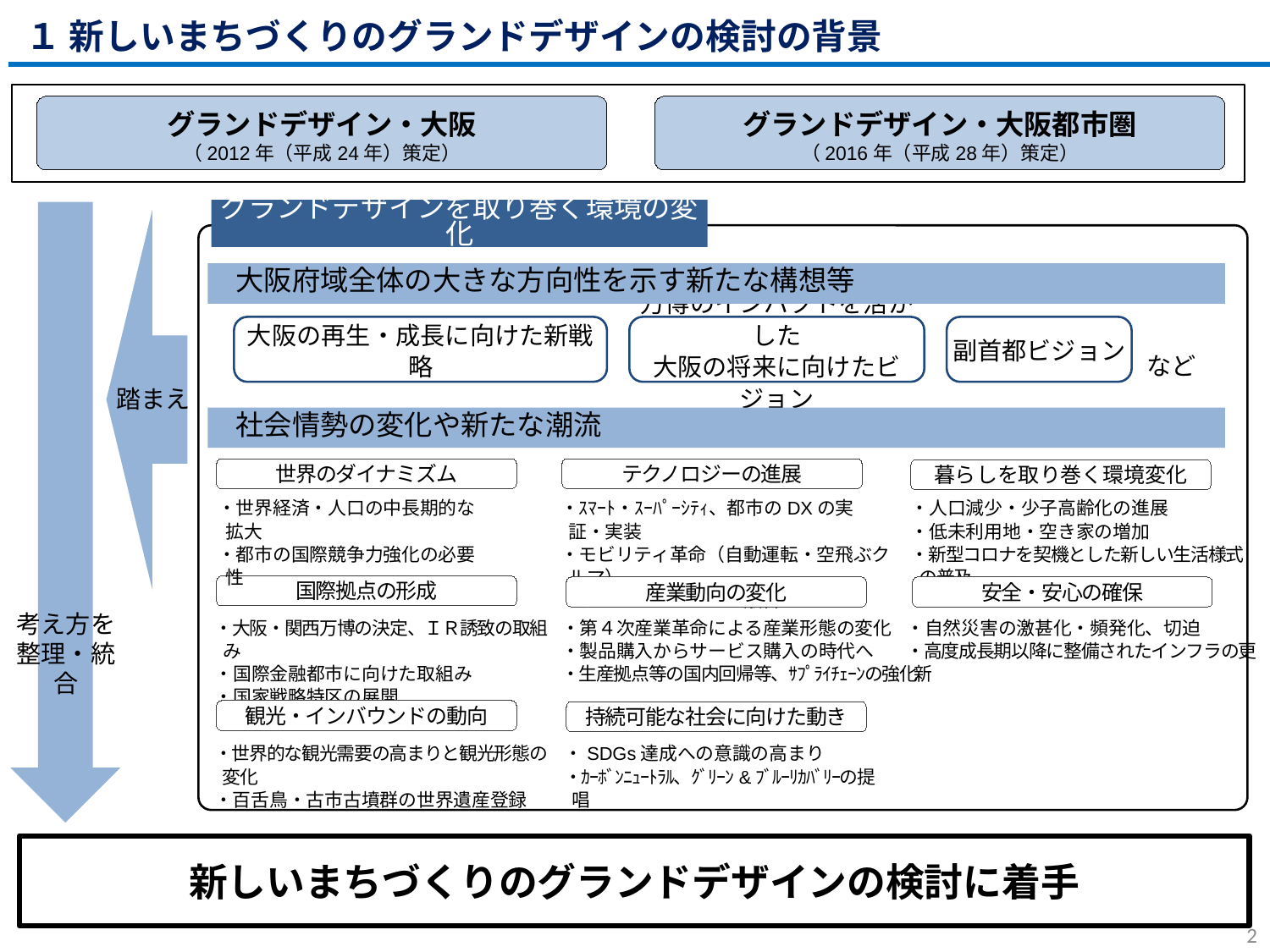

１ 新しいまちづくりのグランドデザインの検討の背景

グランドデザイン・大阪
（2012年（平成24年）策定）
グランドデザイン・大阪都市圏
（2016年（平成28年）策定）
グランドデザインを取り巻く環境の変化

　大阪府域全体の大きな方向性を示す新たな構想等
大阪の再生・成長に向けた新戦略
万博のインパクトを活かした
大阪の将来に向けたビジョン
副首都ビジョン
など

踏まえ
　社会情勢の変化や新たな潮流

世界のダイナミズム
テクノロジーの進展
暮らしを取り巻く環境変化
・世界経済・人口の中長期的な拡大
・都市の国際競争力強化の必要性
・ｽﾏｰﾄ・ｽｰﾊﾟｰｼﾃｨ、都市のDXの実証・実装
・モビリティ革命（自動運転・空飛ぶクルマ）
・デジタルとリアルの融合
・人口減少・少子高齢化の進展
・低未利用地・空き家の増加
・新型コロナを契機とした新しい生活様式の普及
国際拠点の形成
産業動向の変化
安全・安心の確保
考え方を
整理・統合
・大阪・関西万博の決定、ＩＲ誘致の取組み
・国際金融都市に向けた取組み
・国家戦略特区の展開

・第４次産業革命による産業形態の変化
・製品購入からサービス購入の時代へ
・生産拠点等の国内回帰等、ｻﾌﾟﾗｲﾁｪｰﾝの強化
・自然災害の激甚化・頻発化、切迫
・高度成長期以降に整備されたインフラの更新
観光・インバウンドの動向
持続可能な社会に向けた動き
・世界的な観光需要の高まりと観光形態の変化
・百舌鳥・古市古墳群の世界遺産登録
・SDGs達成への意識の高まり
・ｶｰﾎﾞﾝﾆｭｰﾄﾗﾙ、ｸﾞﾘｰﾝ&ﾌﾞﾙｰﾘｶﾊﾞﾘｰの提唱
新しいまちづくりのグランドデザインの検討に着手
2